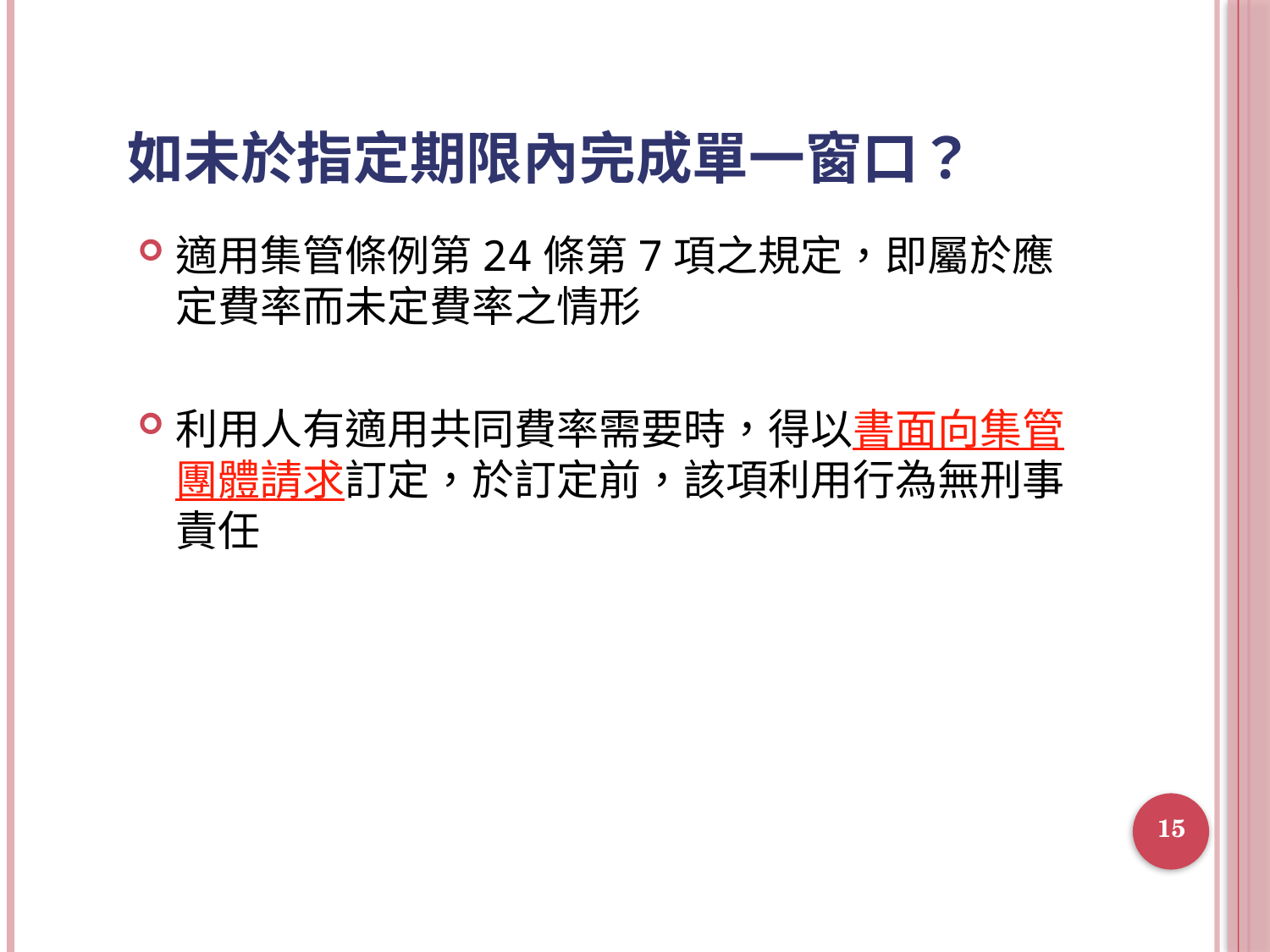

# 如未於指定期限內完成單一窗口？
適用集管條例第24條第7項之規定，即屬於應定費率而未定費率之情形

利用人有適用共同費率需要時，得以書面向集管團體請求訂定，於訂定前，該項利用行為無刑事責任
15